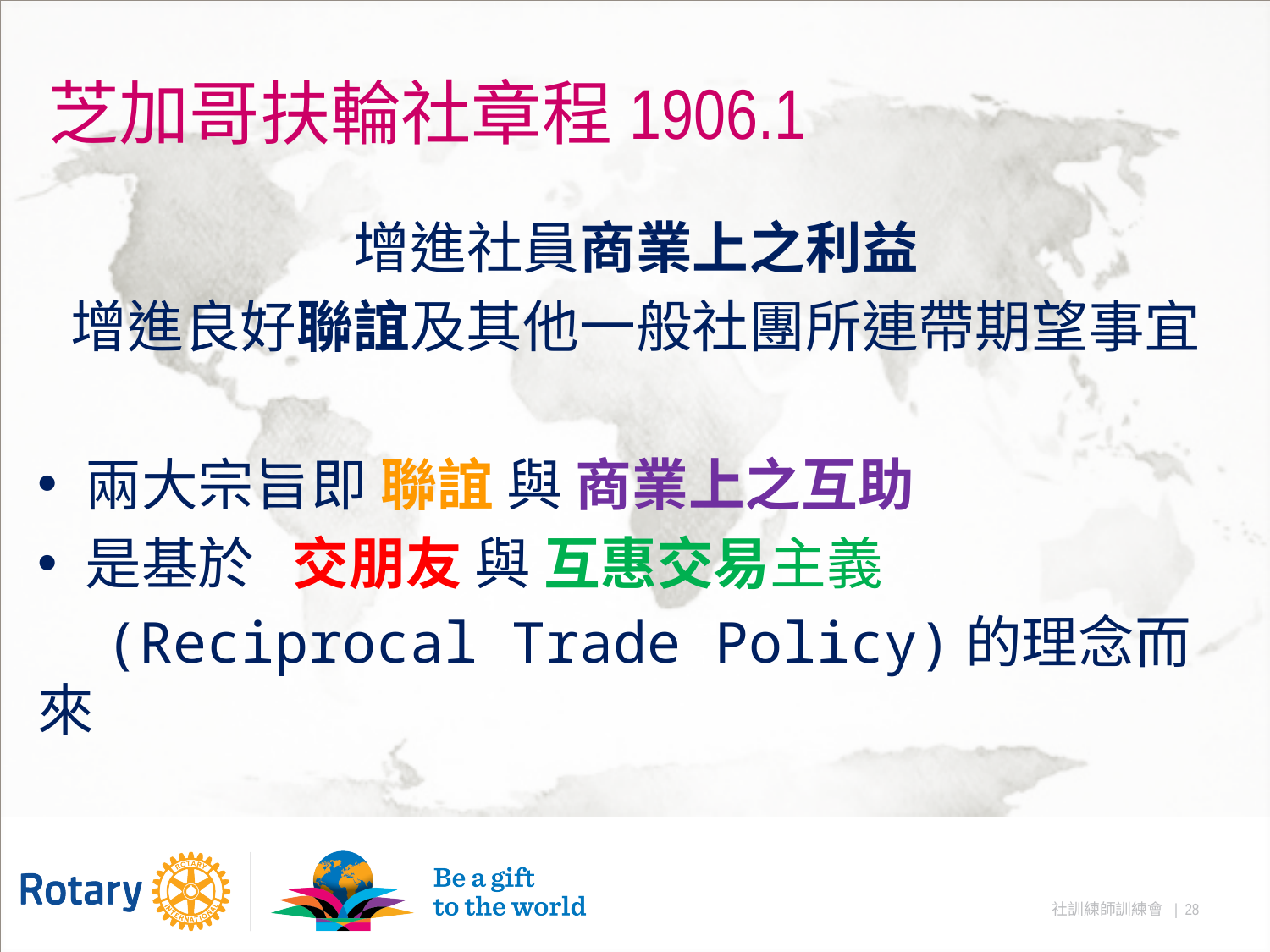

# 芝加哥扶輪社章程1906.1
 增進社員商業上之利益
 增進良好聯誼及其他一般社團所連帶期望事宜

兩大宗旨即 聯誼 與 商業上之互助
是基於   交朋友 與 互惠交易主義
  (Reciprocal Trade Policy)的理念而來